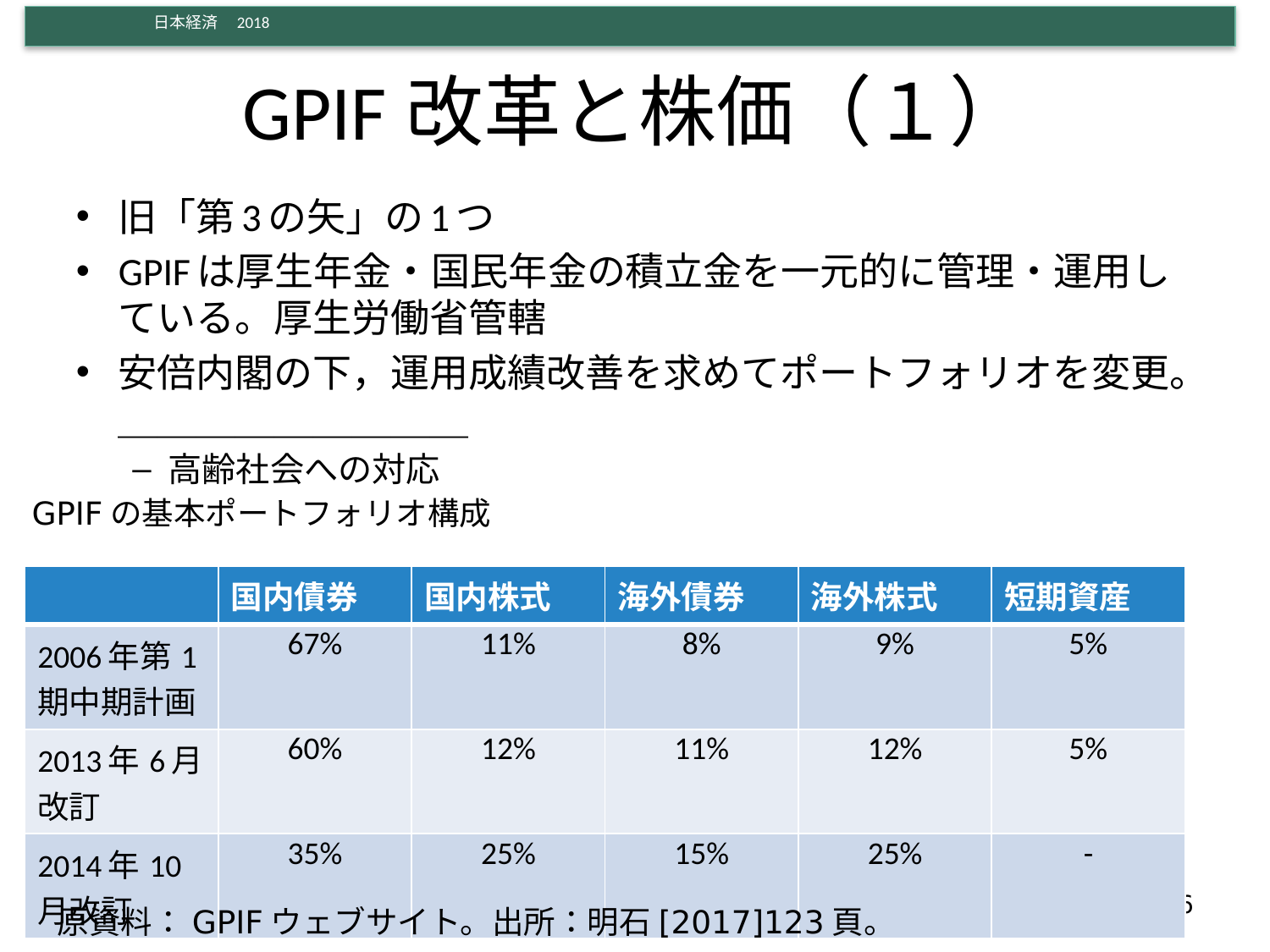

# GPIF改革と株価（１）
旧「第3の矢」の1つ
GPIFは厚生年金・国民年金の積立金を一元的に管理・運用している。厚生労働省管轄
安倍内閣の下，運用成績改善を求めてポートフォリオを変更。＿＿＿＿＿＿＿＿＿
高齢社会への対応

GPIFの基本ポートフォリオ構成
|  | 国内債券 | 国内株式 | 海外債券 | 海外株式 | 短期資産 |
| --- | --- | --- | --- | --- | --- |
| 2006年第1期中期計画 | 67% | 11% | 8% | 9% | 5% |
| 2013年6月改訂 | 60% | 12% | 11% | 12% | 5% |
| 2014年10月改訂 | 35% | 25% | 15% | 25% | - |
26
原資料：GPIFウェブサイト。出所：明石[2017]123頁。